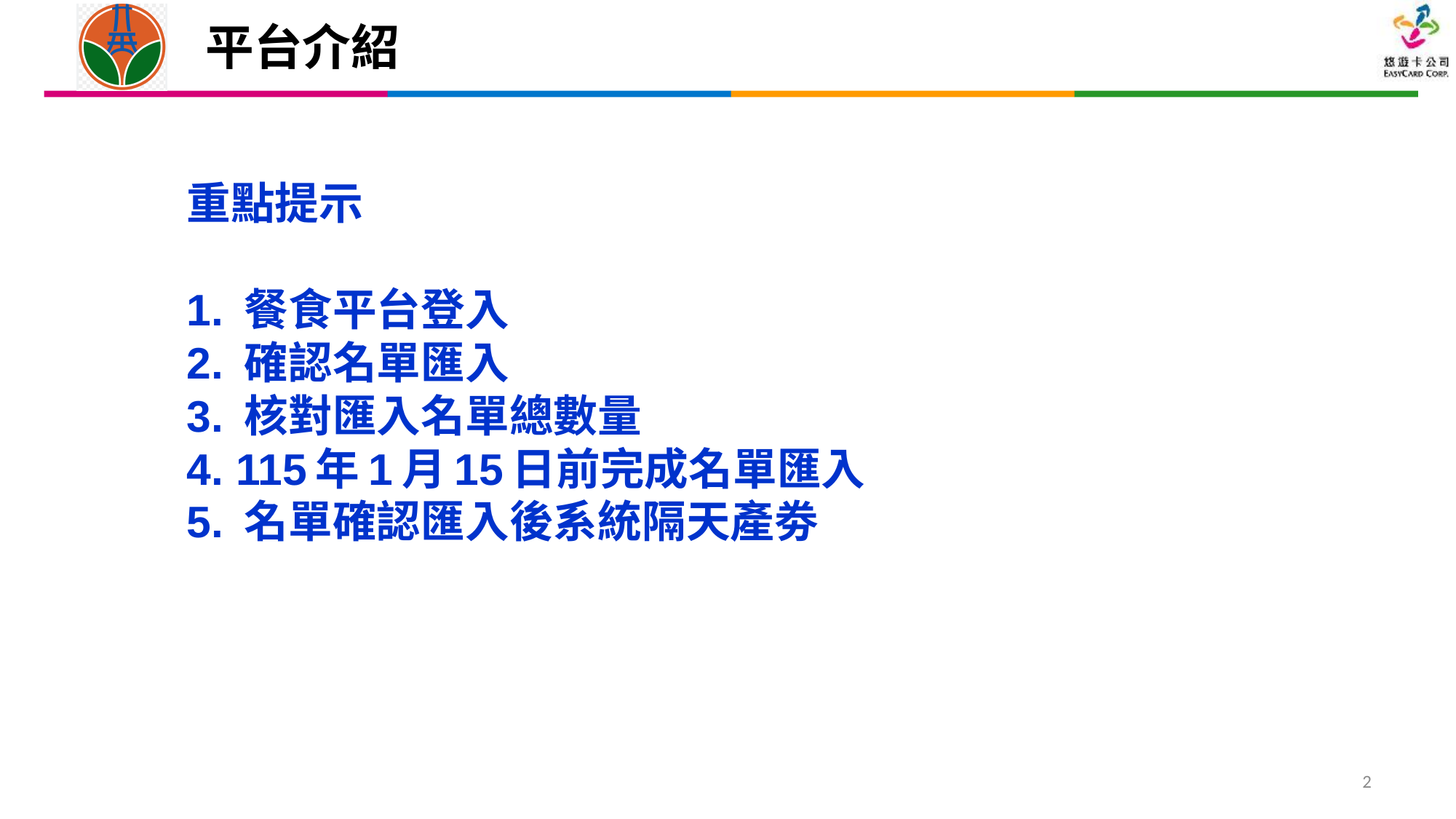

重點提示
1. 餐食平台登入
2. 確認名單匯入
3. 核對匯入名單總數量
4. 115年1月15日前完成名單匯入
5. 名單確認匯入後系統隔天產劵
# 平台介紹
2